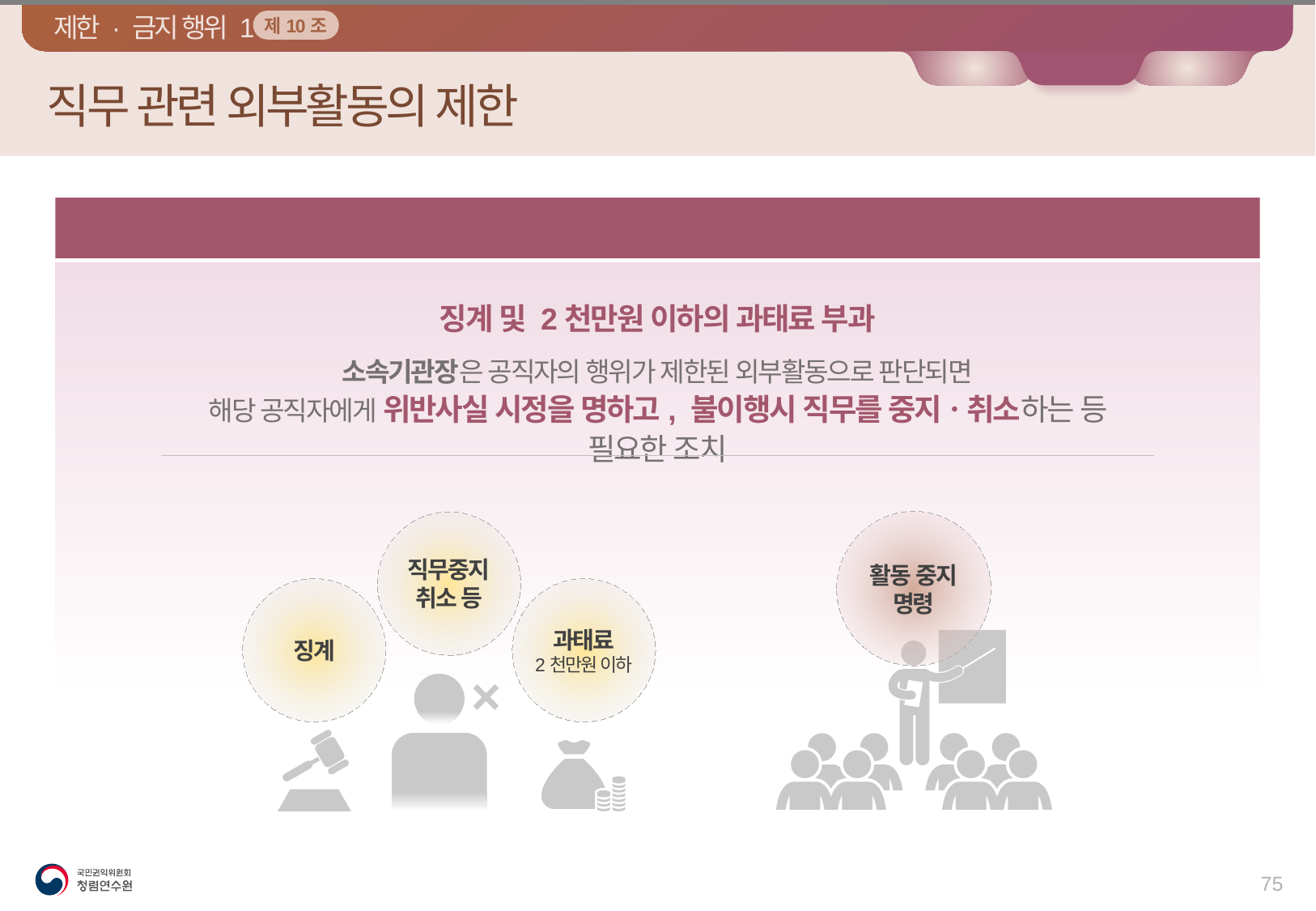

제한 · 금지 행위 1
제10조
개요

조치

예시

직무 관련 외부활동의 제한
위반시 조치 및 제재 (제21조, 제26조, 제28조)

징계 및 2천만원 이하의 과태료 부과
소속기관장은 공직자의 행위가 제한된 외부활동으로 판단되면
해당 공직자에게 위반사실 시정을 명하고, 불이행시 직무를 중지ㆍ취소하는 등 필요한 조치
활동 중지
명령

직무중지
취소 등
징계
과태료
2천만원 이하

75